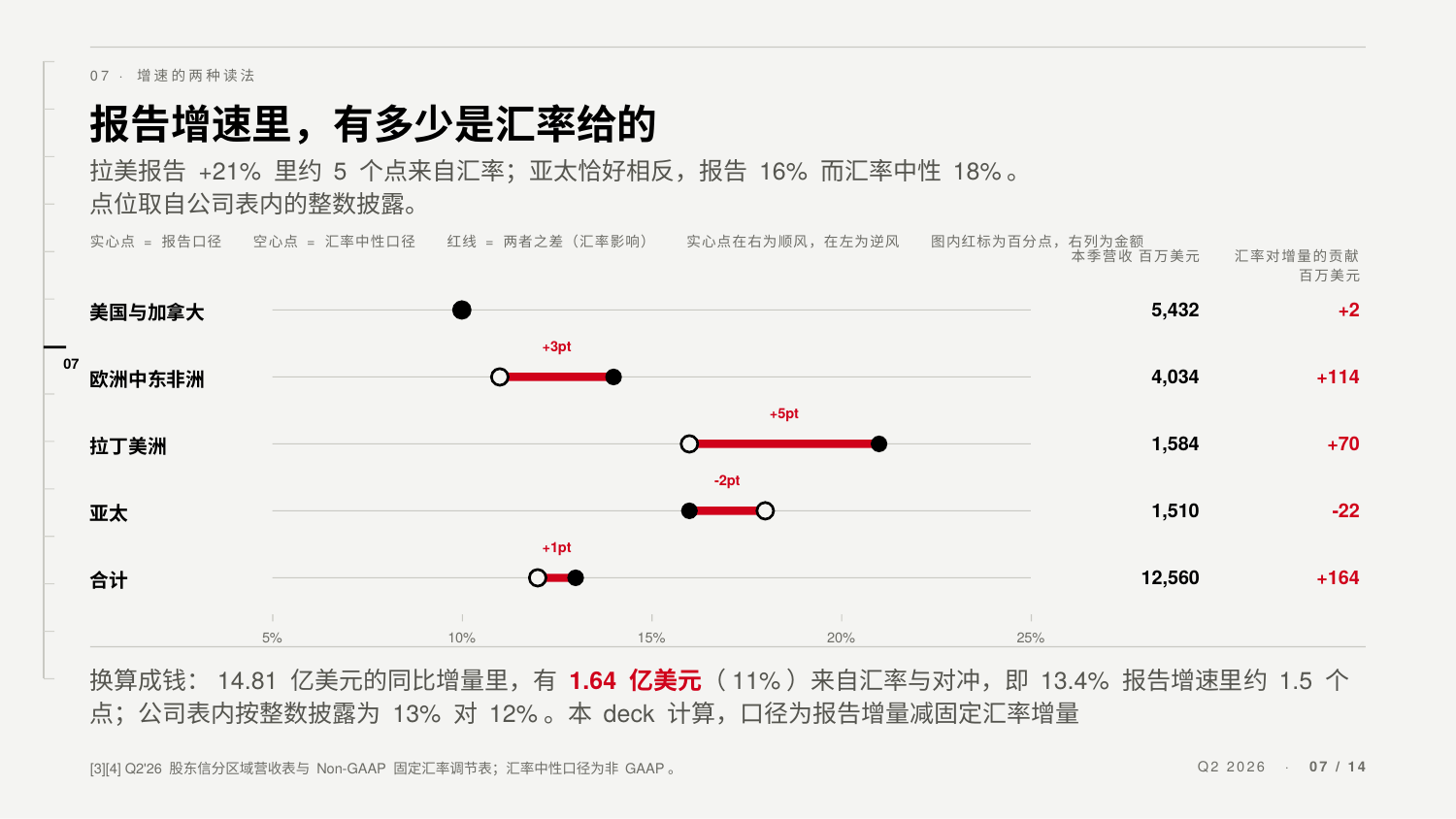

07 · 增速的两种读法
报告增速里，有多少是汇率给的

拉美报告 +21% 里约 5 个点来自汇率；亚太恰好相反，报告 16% 而汇率中性 18%。点位取自公司表内的整数披露。

实心点 = 报告口径　　空心点 = 汇率中性口径　　红线 = 两者之差（汇率影响）　　实心点在右为顺风，在左为逆风　　图内红标为百分点，右列为金额
本季营收 百万美元
汇率对增量的贡献 百万美元

5,432
+2
美国与加拿大

+3pt

07
4,034
+114
欧洲中东非洲

+5pt
1,584
+70
拉丁美洲

-2pt

1,510
-22
亚太

+1pt

12,560
+164
合计

5%
10%
15%
20%
25%

换算成钱：14.81 亿美元的同比增量里，有 1.64 亿美元（11%）来自汇率与对冲，即 13.4% 报告增速里约 1.5 个点；公司表内按整数披露为 13% 对 12%。本 deck 计算，口径为报告增量减固定汇率增量

[3][4] Q2'26 股东信分区域营收表与 Non-GAAP 固定汇率调节表；汇率中性口径为非 GAAP。
Q2 2026   ·   07 / 14